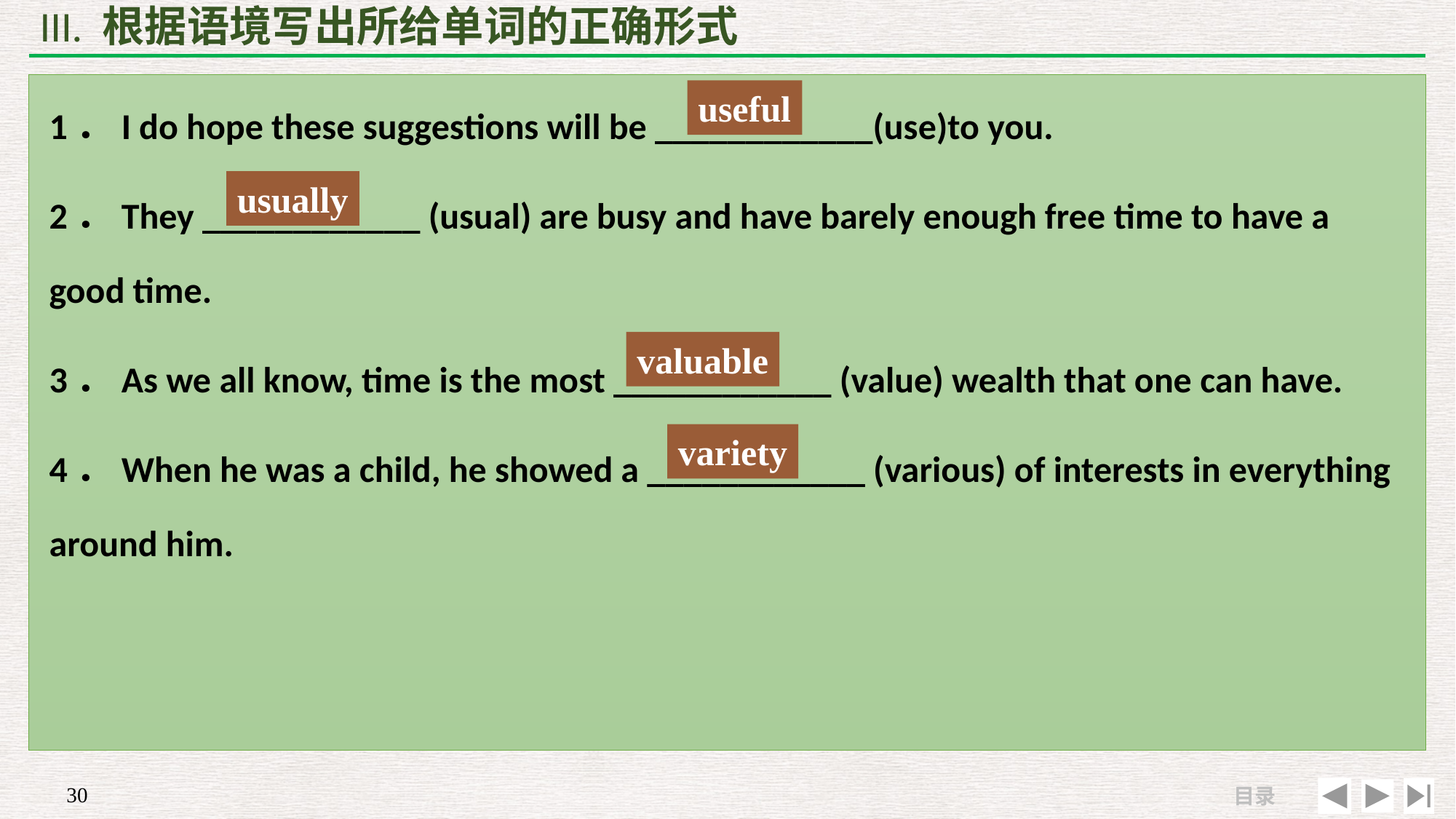

# III. 根据语境写出所给单词的正确形式
1．I do hope these suggestions will be ____________(use)to you.
2．They ____________ (usual) are busy and have barely enough free time to have a good time.
3．As we all know, time is the most ____________ (value) wealth that one can have.
4．When he was a child, he showed a ____________ (various) of interests in everything around him.

useful
usually
valuable
variety